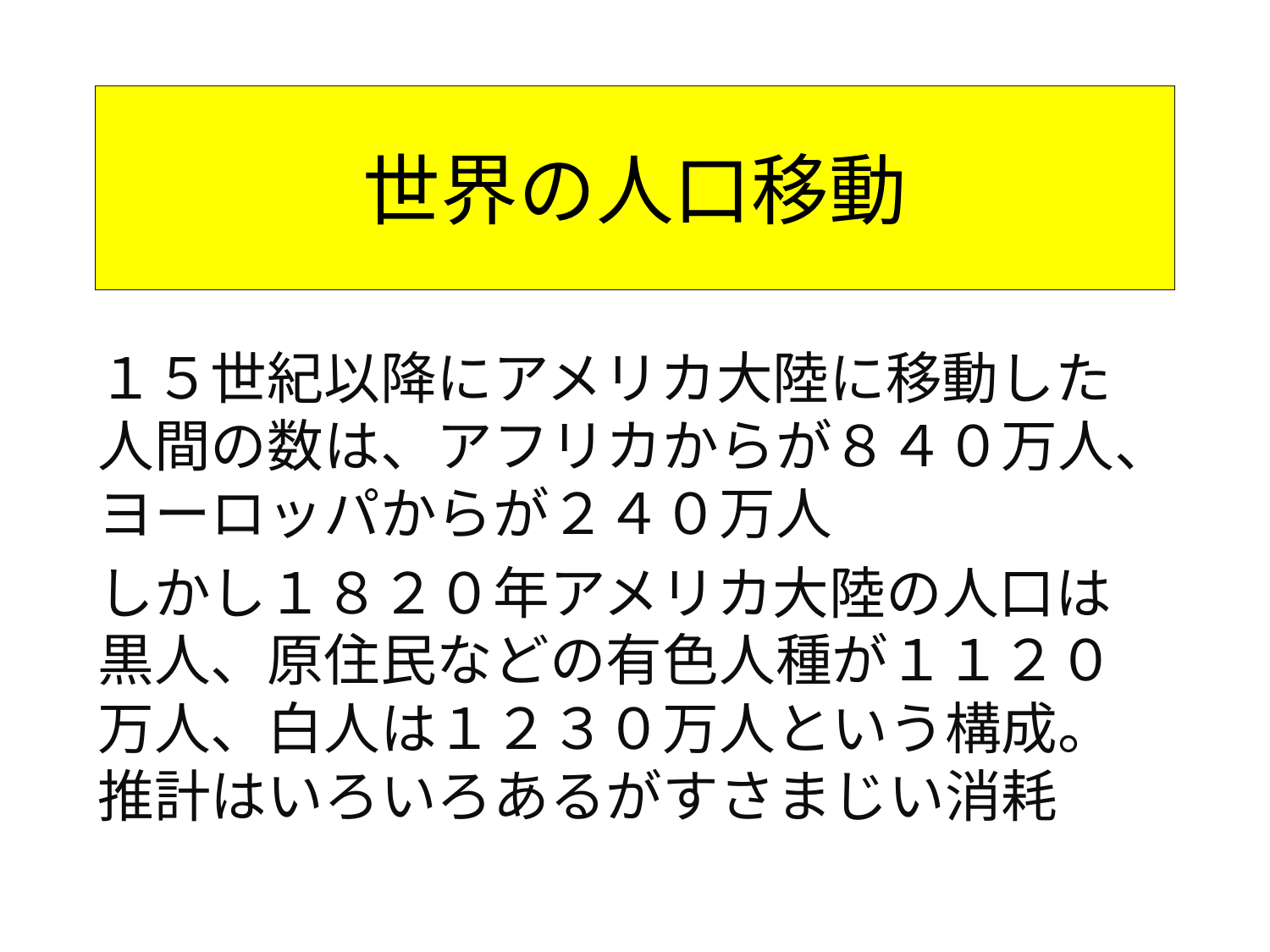

# 世界の人口移動
１５世紀以降にアメリカ大陸に移動した人間の数は、アフリカからが８４０万人、ヨーロッパからが２４０万人
しかし１８２０年アメリカ大陸の人口は黒人、原住民などの有色人種が１１２０万人、白人は１２３０万人という構成。推計はいろいろあるがすさまじい消耗